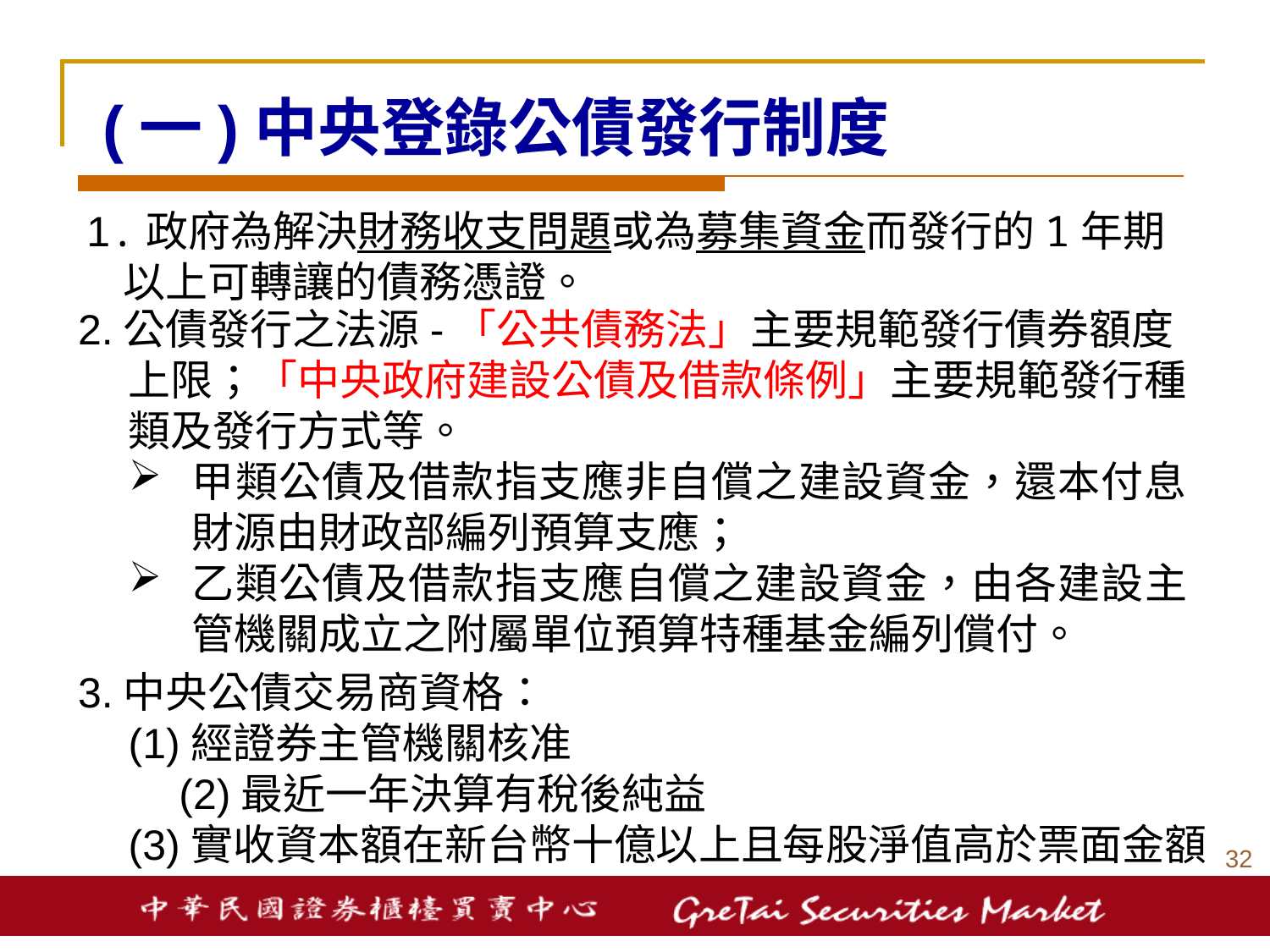

(一)中央登錄公債發行制度

1.政府為解決財務收支問題或為募集資金而發行的1年期以上可轉讓的債務憑證。
2.公債發行之法源-「公共債務法」主要規範發行債券額度上限；「中央政府建設公債及借款條例」主要規範發行種類及發行方式等。
甲類公債及借款指支應非自償之建設資金，還本付息財源由財政部編列預算支應；
乙類公債及借款指支應自償之建設資金，由各建設主管機關成立之附屬單位預算特種基金編列償付。
3.中央公債交易商資格：
	(1)經證券主管機關核准
(2)最近一年決算有稅後純益
(3)實收資本額在新台幣十億以上且每股淨值高於票面金額
32